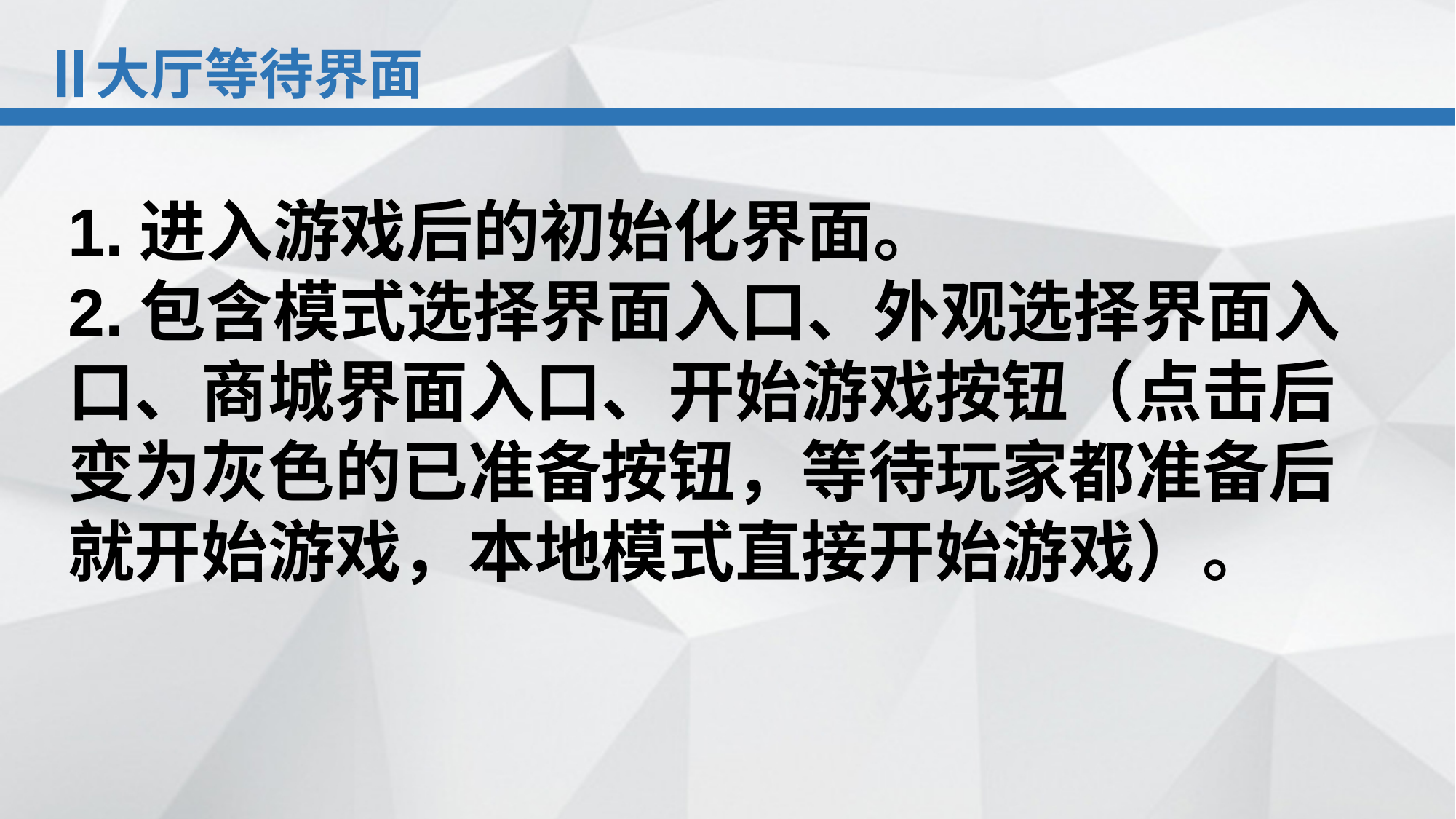

大厅等待界面

1.进入游戏后的初始化界面。
2.包含模式选择界面入口、外观选择界面入口、商城界面入口、开始游戏按钮（点击后变为灰色的已准备按钮，等待玩家都准备后就开始游戏，本地模式直接开始游戏）。